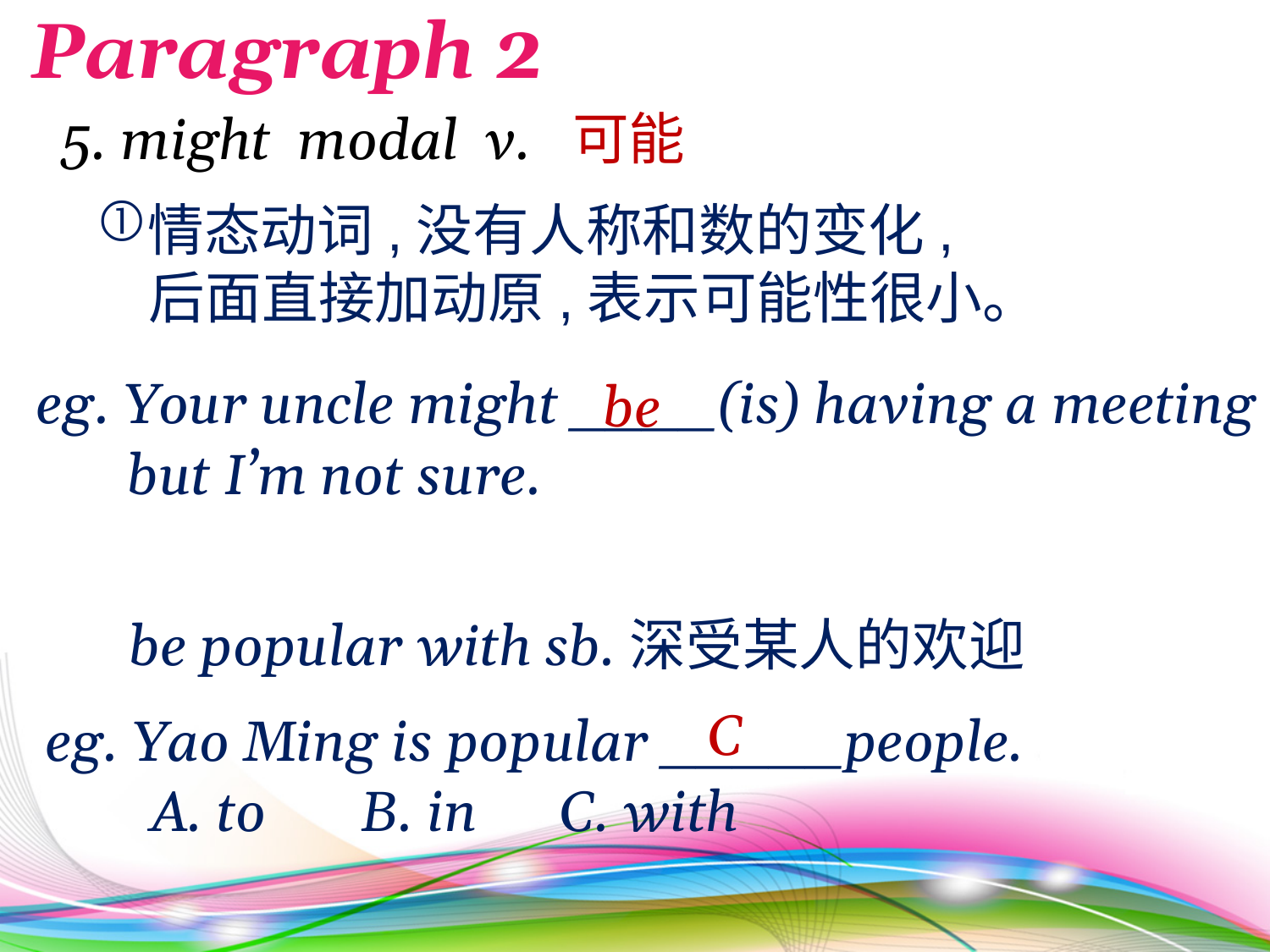

Paragraph 2
5. might  modal  v.  可能

情态动词,没有人称和数的变化,
   后面直接加动原,表示可能性很小。
 eg. Your uncle might ____(is) having a meeting
        but I’m not sure.

 be
be popular with sb.深受某人的欢迎
 eg. Yao Ming is popular _____people.
         A. to       B. in      C. with

C